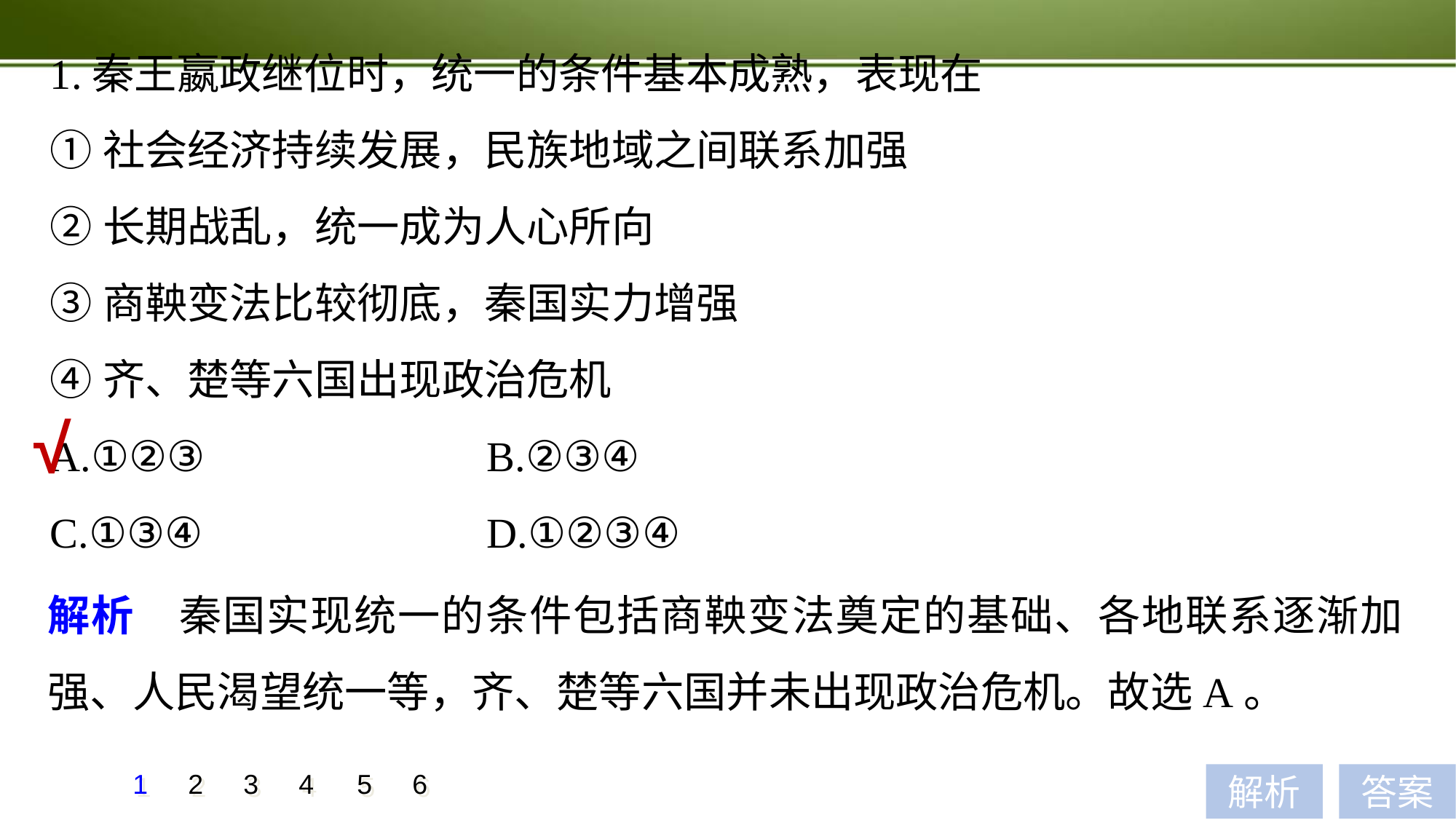

1.秦王嬴政继位时，统一的条件基本成熟，表现在
①社会经济持续发展，民族地域之间联系加强
②长期战乱，统一成为人心所向
③商鞅变法比较彻底，秦国实力增强
④齐、楚等六国出现政治危机
A.①②③  			B.②③④
C.①③④  			D.①②③④
√
解析　秦国实现统一的条件包括商鞅变法奠定的基础、各地联系逐渐加强、人民渴望统一等，齐、楚等六国并未出现政治危机。故选A。
1
2
3
4
5
6
解析
答案